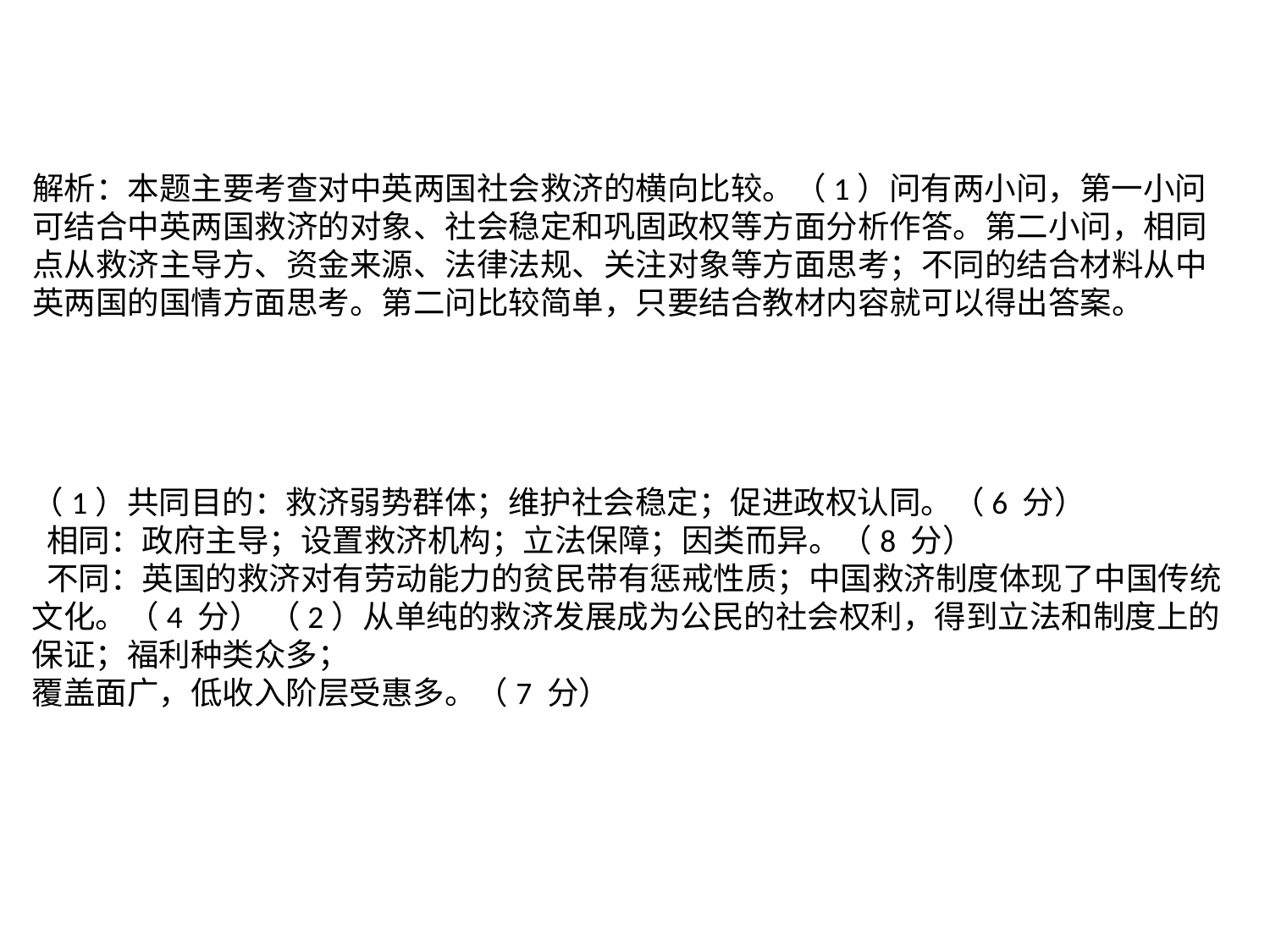

解析：本题主要考查对中英两国社会救济的横向比较。（1）问有两小问，第一小问
可结合中英两国救济的对象、社会稳定和巩固政权等方面分析作答。第二小问，相同
点从救济主导方、资金来源、法律法规、关注对象等方面思考；不同的结合材料从中
英两国的国情方面思考。第二问比较简单，只要结合教材内容就可以得出答案。
（1）共同目的：救济弱势群体；维护社会稳定；促进政权认同。（6 分）
 相同：政府主导；设置救济机构；立法保障；因类而异。（8 分）
 不同：英国的救济对有劳动能力的贫民带有惩戒性质；中国救济制度体现了中国传统
文化。（4 分） （2）从单纯的救济发展成为公民的社会权利，得到立法和制度上的保证；福利种类众多；
覆盖面广，低收入阶层受惠多。（7 分）